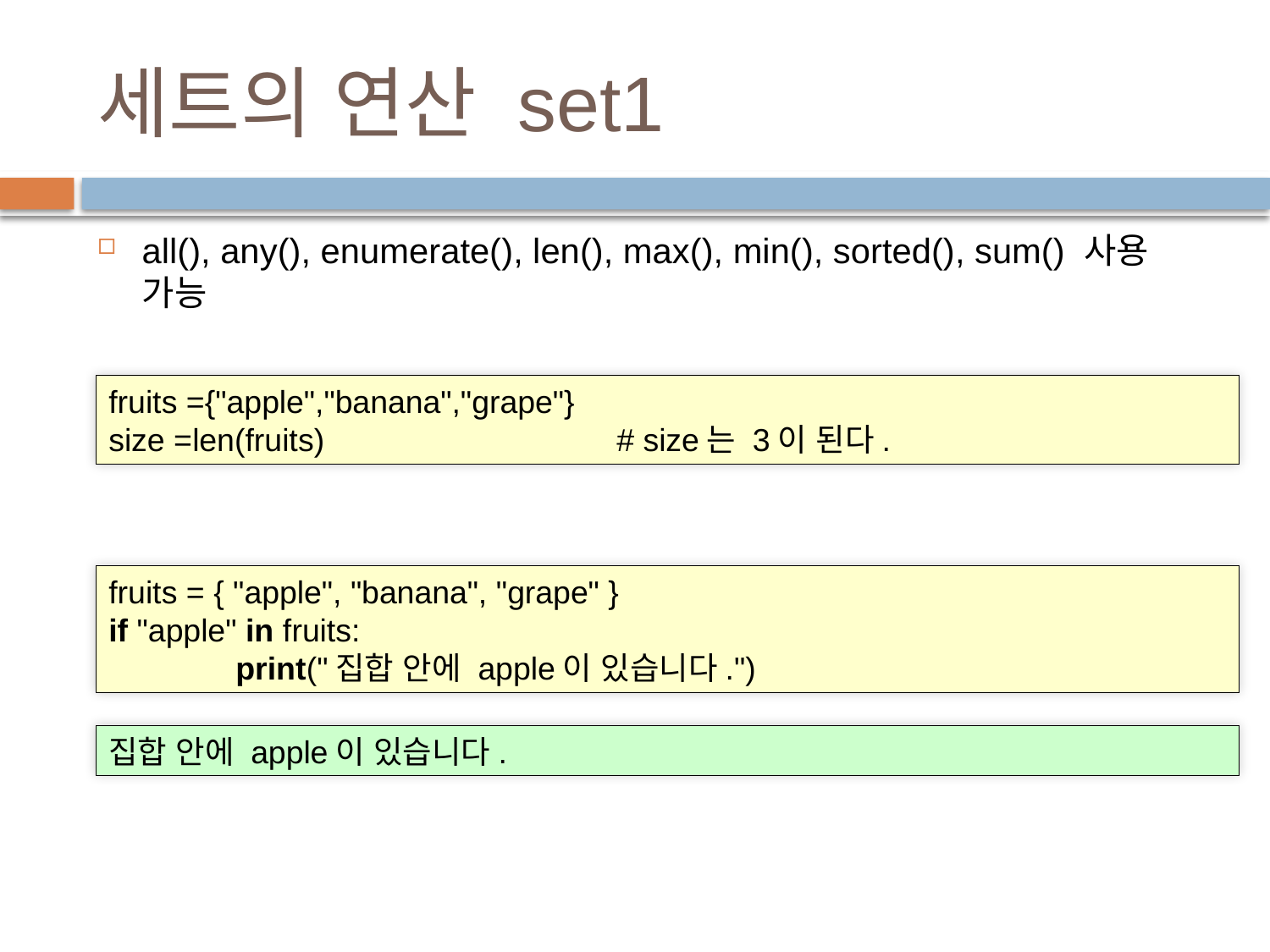

# 세트의 연산 set1
all(), any(), enumerate(), len(), max(), min(), sorted(), sum() 사용 가능
fruits ={"apple","banana","grape"}
size =len(fruits) 			# size는 3이 된다.
fruits = { "apple", "banana", "grape" }
if "apple" in fruits:
	print("집합 안에 apple이 있습니다.")
집합 안에 apple이 있습니다.